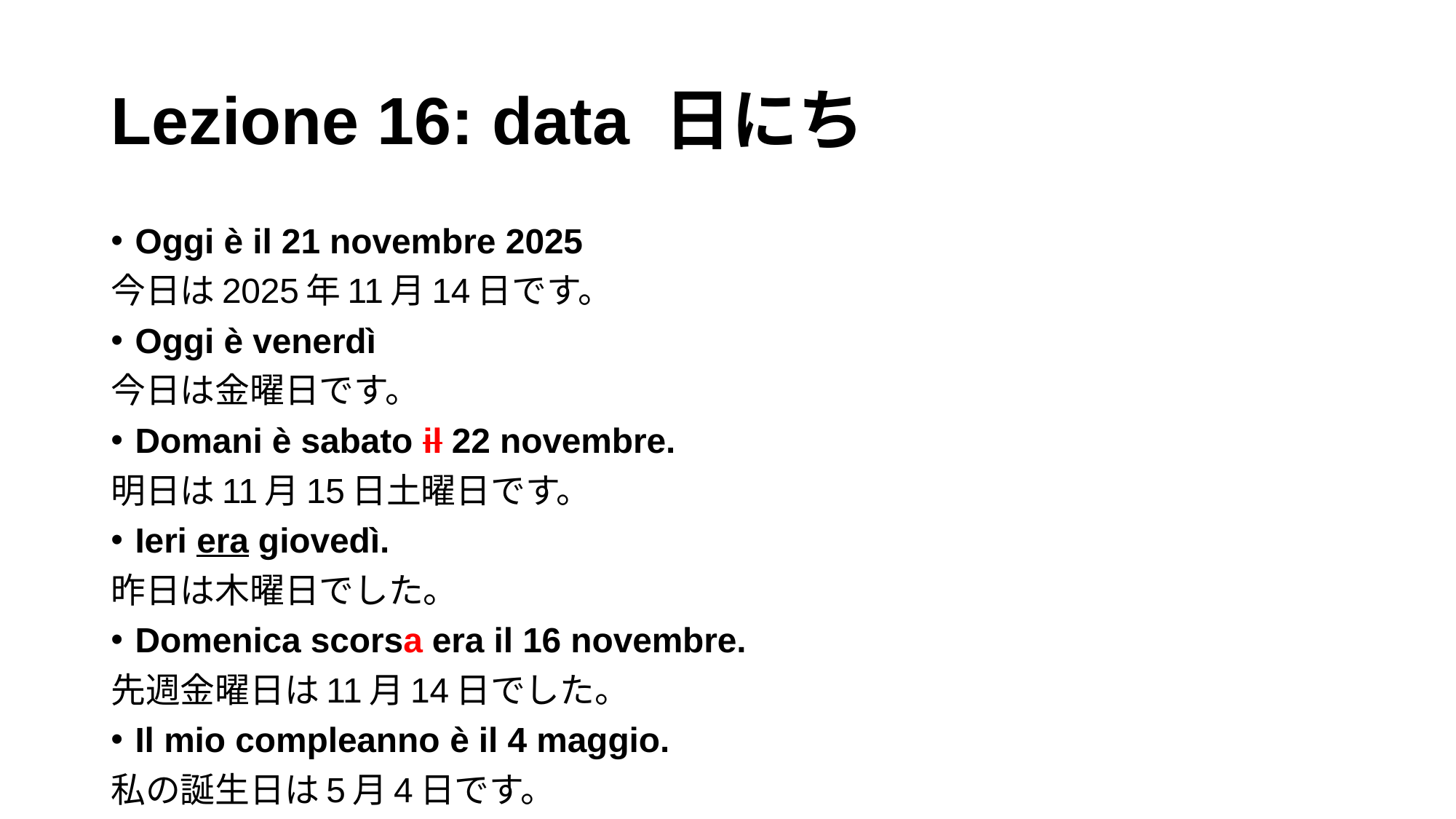

# Lezione 16: data 日にち
Oggi è il 21 novembre 2025
今日は2025年11月14日です。
Oggi è venerdì
今日は金曜日です。
Domani è sabato il 22 novembre.
明日は11月15日土曜日です。
Ieri era giovedì.
昨日は木曜日でした。
Domenica scorsa era il 16 novembre.
先週金曜日は11月14日でした。
Il mio compleanno è il 4 maggio.
私の誕生日は5月4日です。